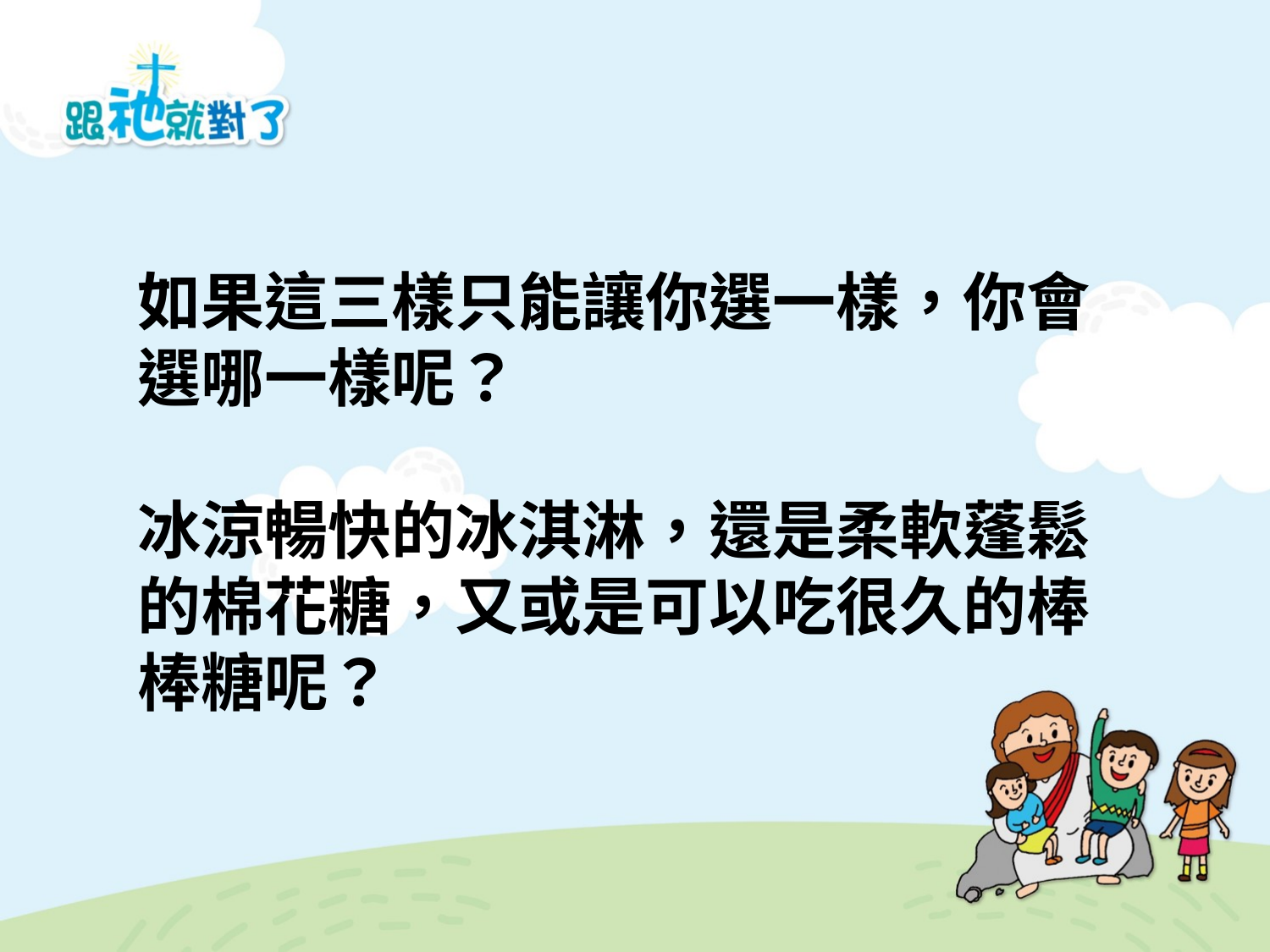

如果這三樣只能讓你選一樣，你會選哪一樣呢？

冰涼暢快的冰淇淋，還是柔軟蓬鬆的棉花糖，又或是可以吃很久的棒棒糖呢？